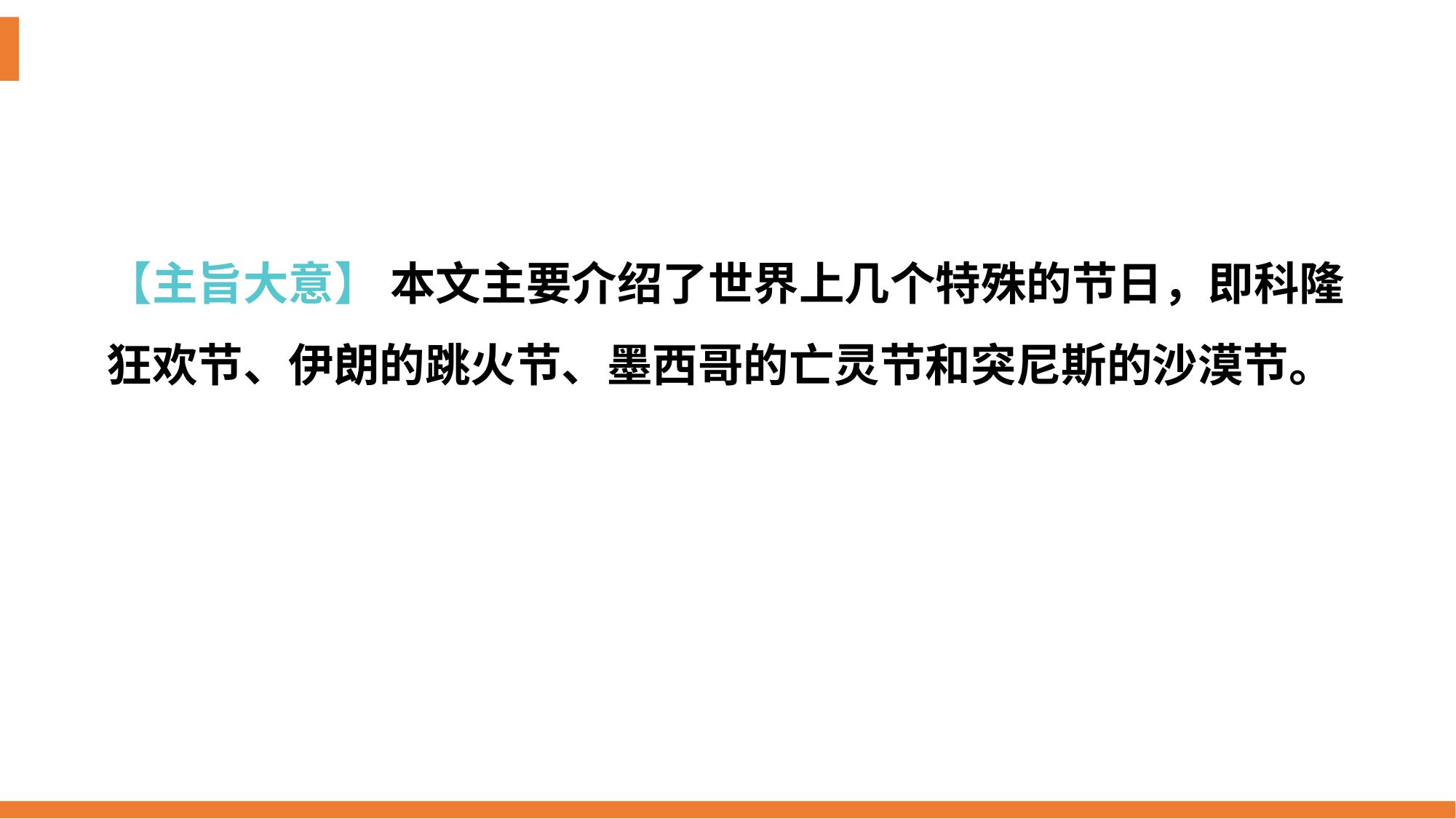

【主旨大意】 本文主要介绍了世界上几个特殊的节日，即科隆狂欢节、伊朗的跳火节、墨西哥的亡灵节和突尼斯的沙漠节。